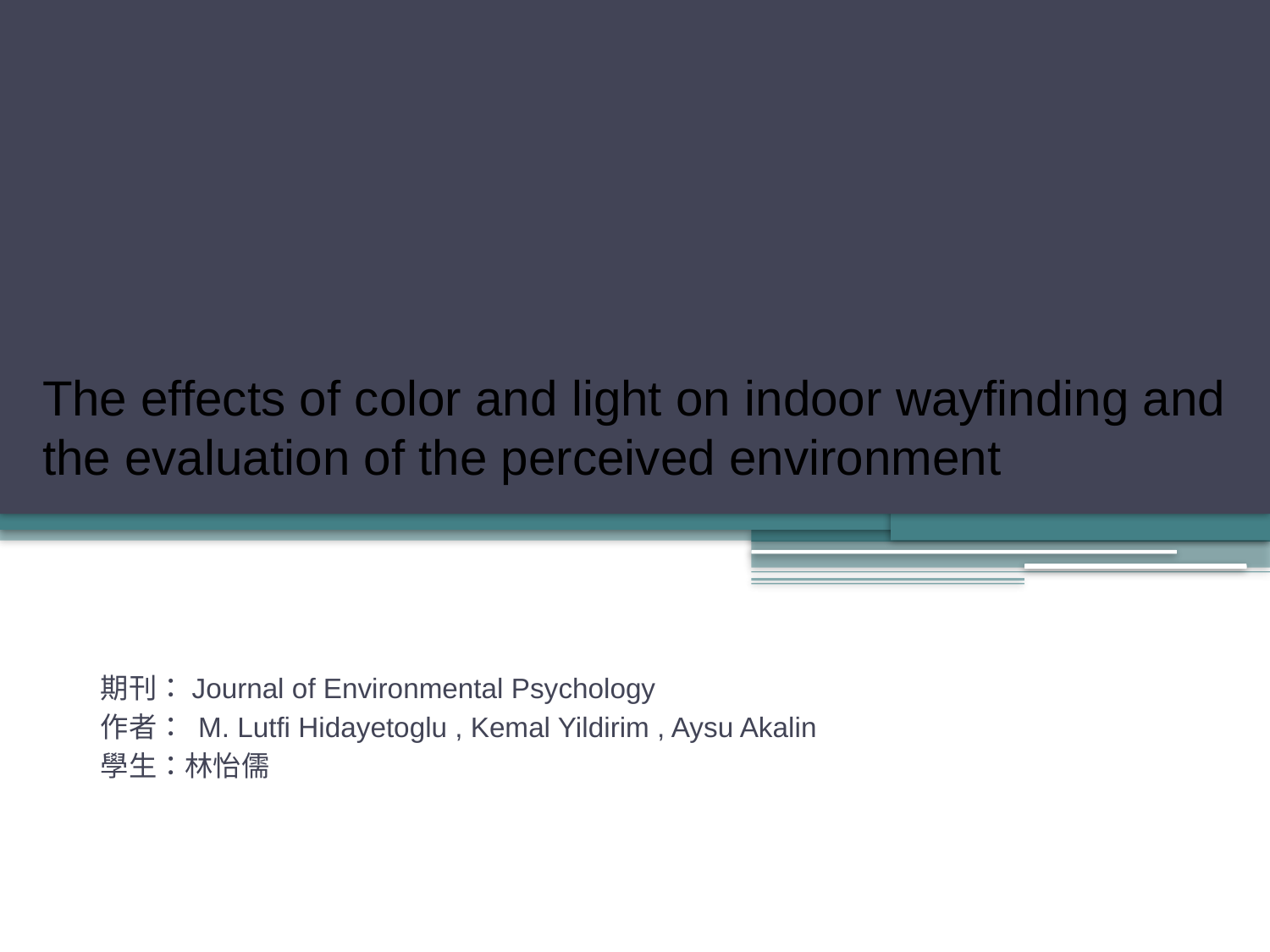

# The effects of color and light on indoor wayfinding and the evaluation of the perceived environment
期刊：Journal of Environmental Psychology
作者： M. Lutfi Hidayetoglu , Kemal Yildirim , Aysu Akalin
學生：林怡儒